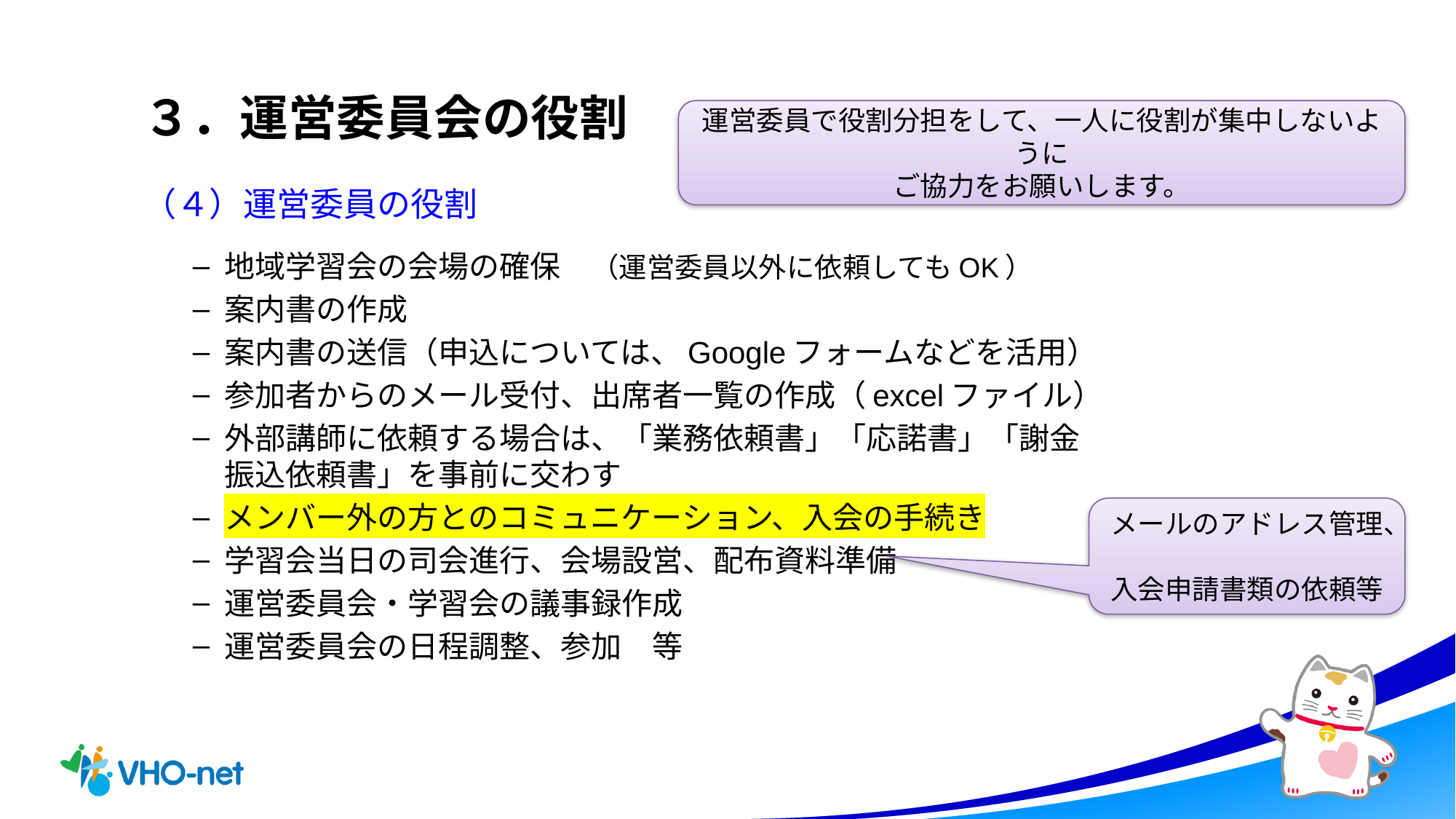

３．運営委員会の役割
運営委員で役割分担をして、一人に役割が集中しないように
ご協力をお願いします。
（４）運営委員の役割

地域学習会の会場の確保　（運営委員以外に依頼してもOK）
案内書の作成
案内書の送信（申込については、Googleフォームなどを活用）
参加者からのメール受付、出席者一覧の作成（excelファイル）
外部講師に依頼する場合は、「業務依頼書」「応諾書」「謝金振込依頼書」を事前に交わす
メンバー外の方とのコミュニケーション、入会の手続き
学習会当日の司会進行、会場設営、配布資料準備
運営委員会・学習会の議事録作成
運営委員会の日程調整、参加　等
メールのアドレス管理、
入会申請書類の依頼等